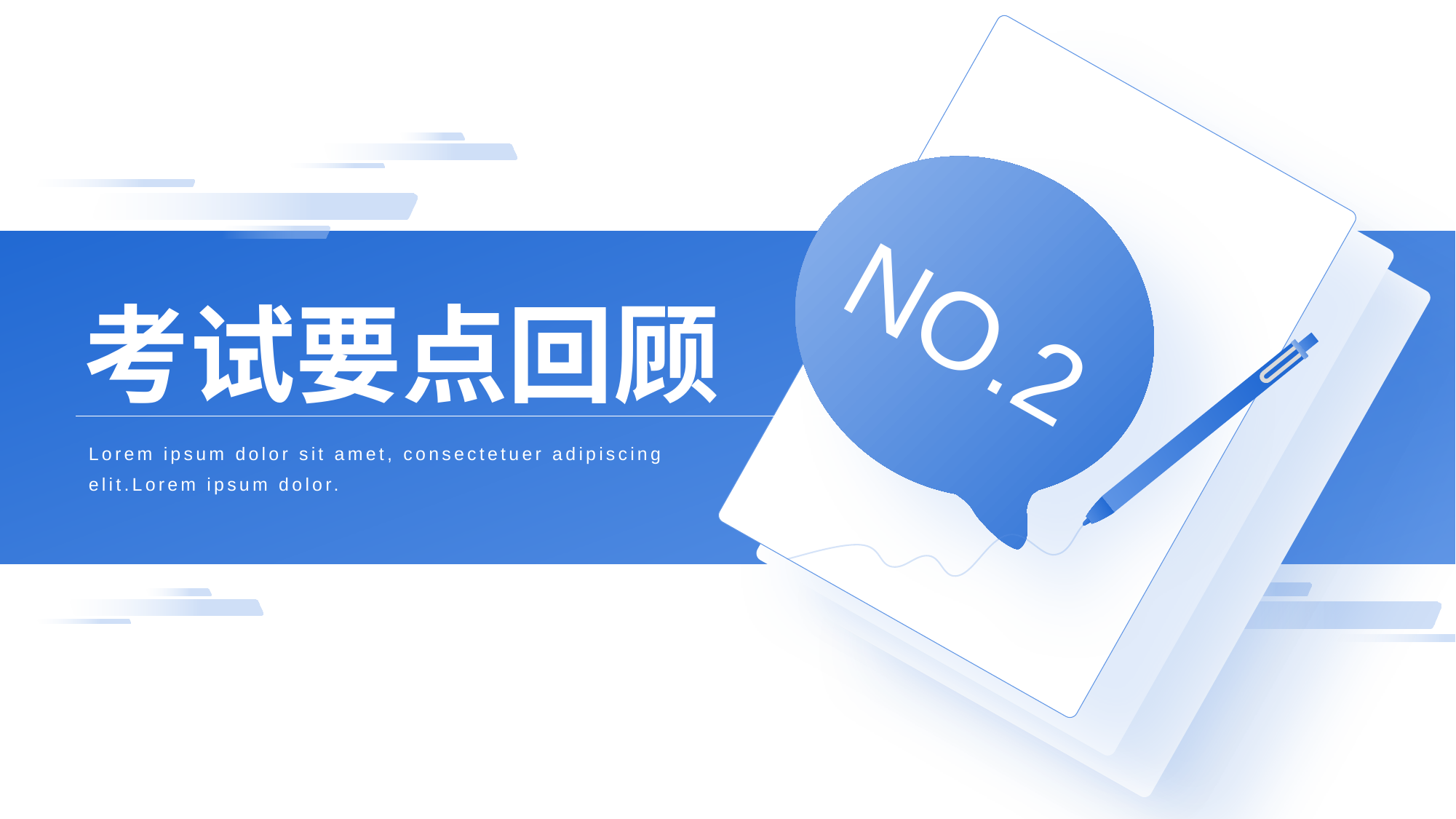

NO.2

01

02

03

01

02

03

考试要点回顾
Lorem ipsum dolor sit amet, consectetuer adipiscing elit.Lorem ipsum dolor.